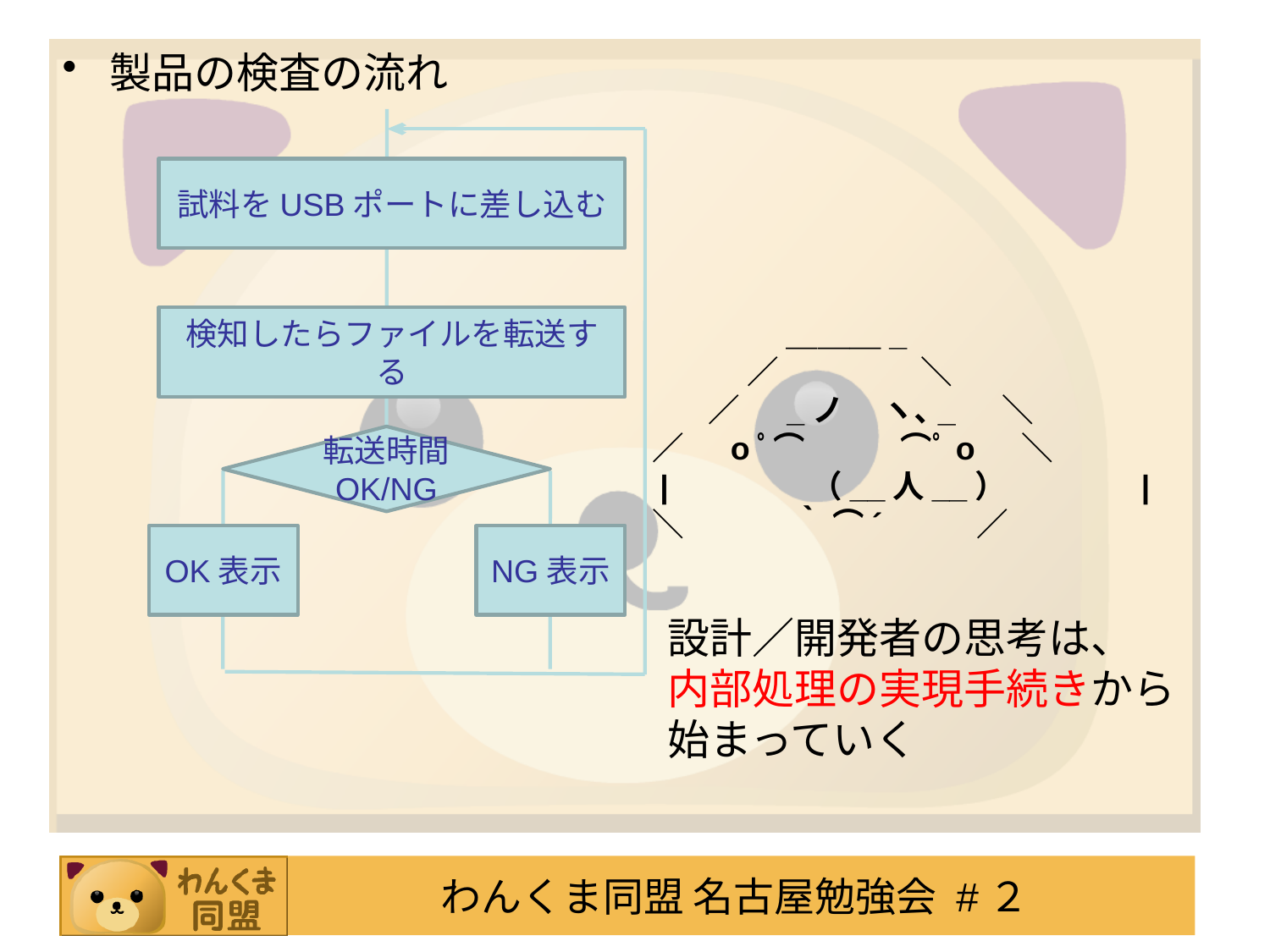

製品の検査の流れ
試料をUSBポートに差し込む
検知したらファイルを転送する
　 　 　　　＿＿＿_
　 　　　／　　 　 　＼
　　　／　 _ノ 　ヽ､_　 ＼
　 ／ 　oﾟ⌒　　　⌒ﾟo　 ＼
　 |　　　　 （__人__）　　　　|
　 ＼　　 　 ｀ ⌒´ 　 　 ／

転送時間
OK/NG
OK表示
NG表示
設計／開発者の思考は、
内部処理の実現手続きから
始まっていく